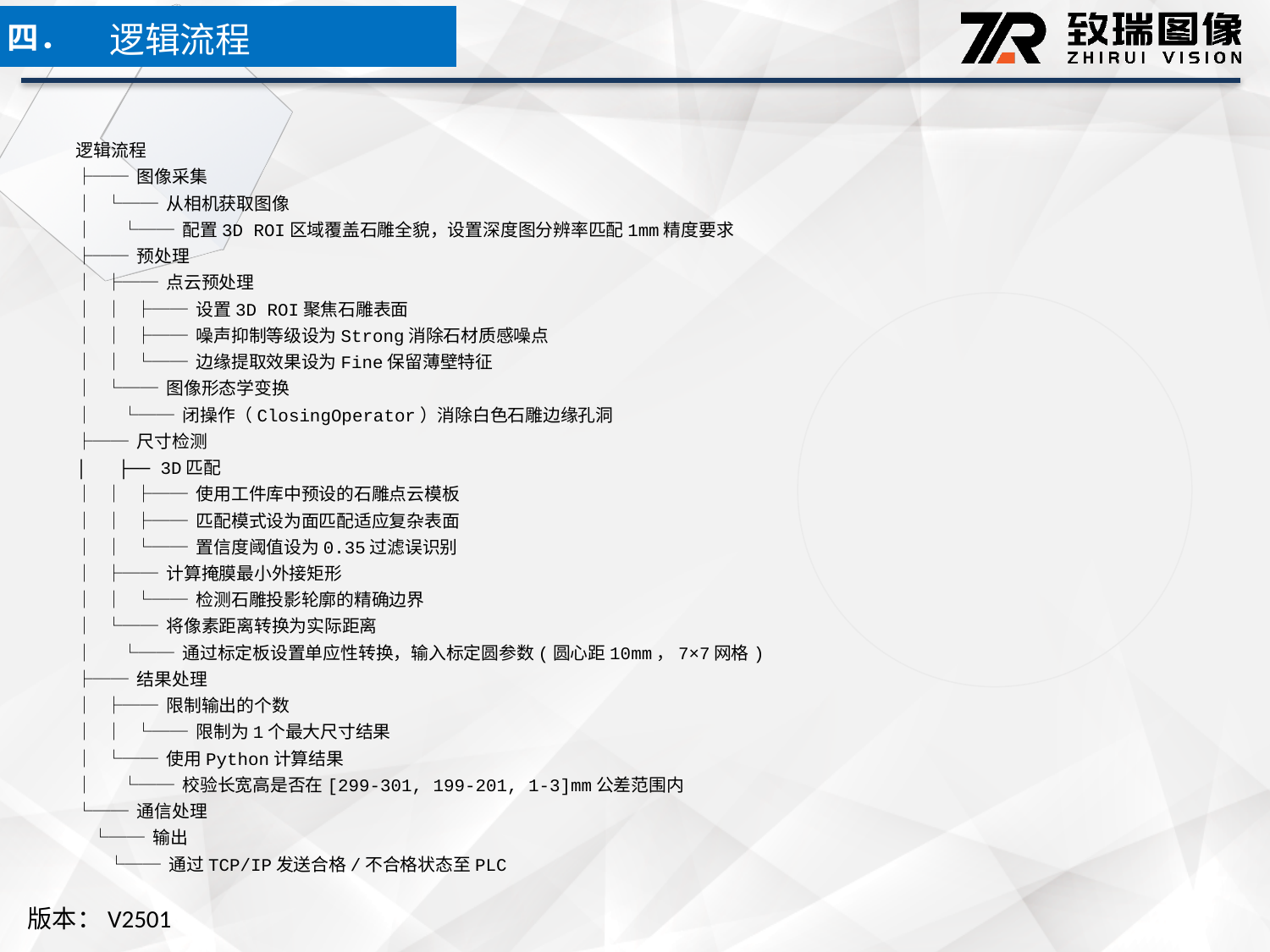

逻辑流程
四．

逻辑流程
├── 图像采集
│   └── 从相机获取图像
│       └── 配置3D ROI区域覆盖石雕全貌，设置深度图分辨率匹配1mm精度要求
├── 预处理
│   ├── 点云预处理
│   │   ├── 设置3D ROI聚焦石雕表面
│   │   ├── 噪声抑制等级设为Strong消除石材质感噪点
│   │   └── 边缘提取效果设为Fine保留薄壁特征
│   └── 图像形态学变换
│       └── 闭操作（ClosingOperator）消除白色石雕边缘孔洞
├── 尺寸检测
│   ├── 3D匹配
│   │   ├── 使用工件库中预设的石雕点云模板
│   │   ├── 匹配模式设为面匹配适应复杂表面
│   │   └── 置信度阈值设为0.35过滤误识别
│   ├── 计算掩膜最小外接矩形
│   │   └── 检测石雕投影轮廓的精确边界
│   └── 将像素距离转换为实际距离
│       └── 通过标定板设置单应性转换，输入标定圆参数(圆心距10mm，7×7网格)
├── 结果处理
│   ├── 限制输出的个数
│   │   └── 限制为1个最大尺寸结果
│   └── 使用Python计算结果
│       └── 校验长宽高是否在[299-301, 199-201, 1-3]mm公差范围内
└── 通信处理
    └── 输出
        └── 通过TCP/IP发送合格/不合格状态至PLC